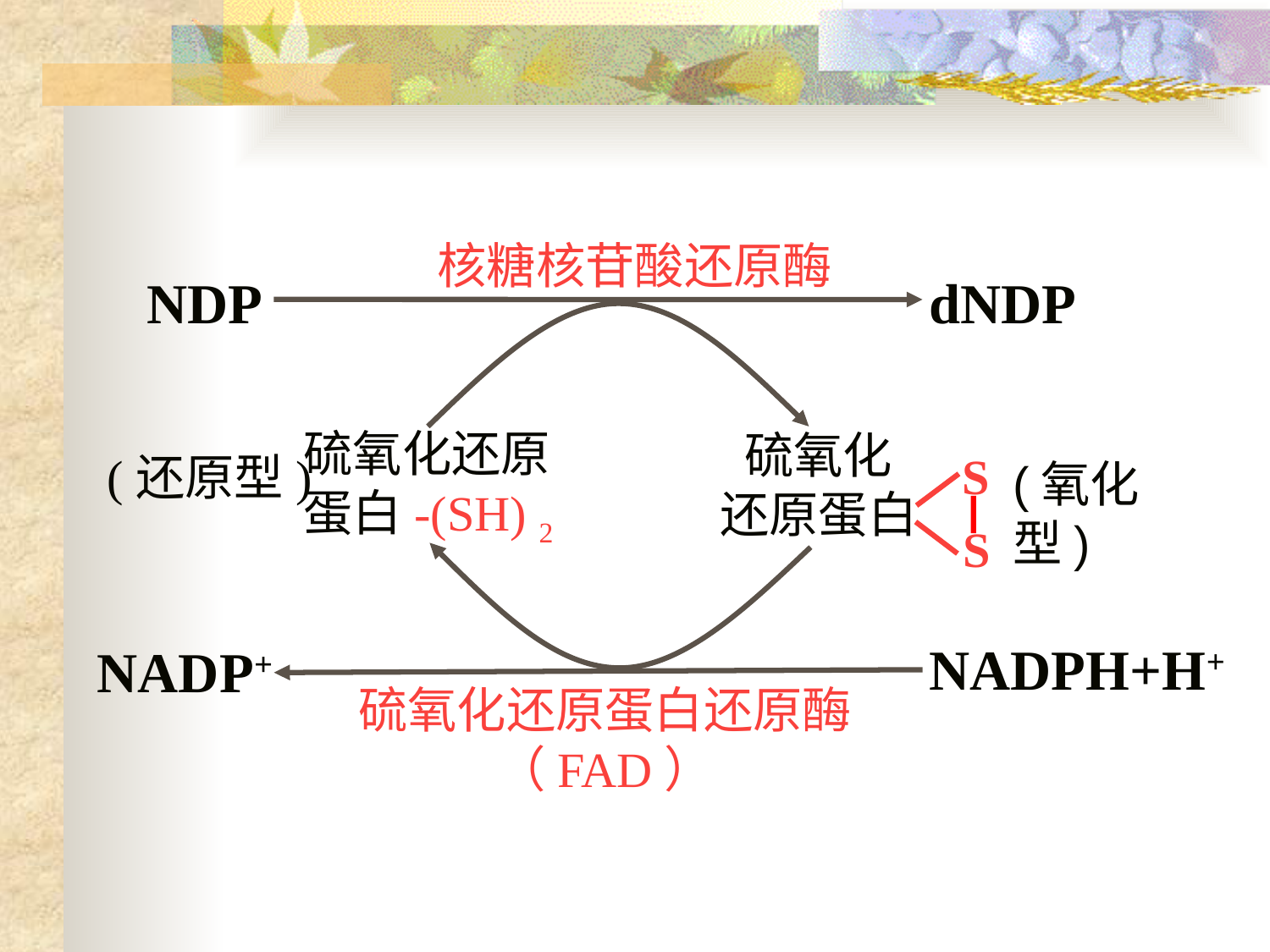

核糖核苷酸还原酶
NDP
dNDP

硫氧化还原蛋白-(SH) 2
(还原型)
硫氧化 还原蛋白
S
(氧化型)

S

NADPH+H+
NADP+

硫氧化还原蛋白还原酶（FAD）